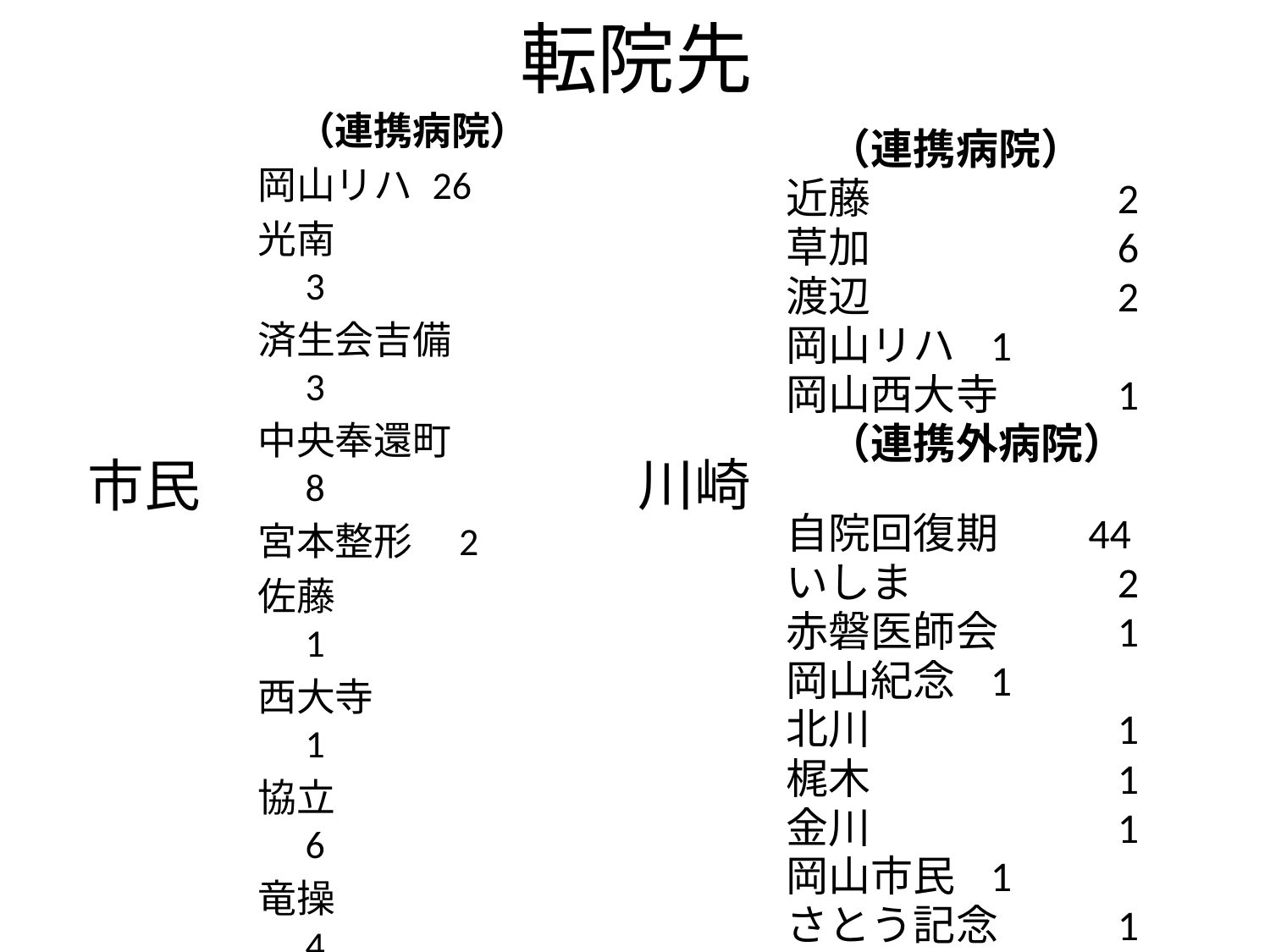

# 転院先
　（連携病院）
岡山リハ	26
光南		  3
済生会吉備	  3
中央奉還町	  8
宮本整形	  2
佐藤		  1
西大寺		  1
協立		  6
竜操		  4
光生		  1
（連携外病院）
梶木		　1
博愛会		　1
福田総合	　1
　（連携病院）
近藤		  2
草加		  6
渡辺		  2
岡山リハ	  1
岡山西大寺  	  1
　（連携外病院）
自院回復期	44
いしま		  2
赤磐医師会	  1
岡山紀念	  1
北川		  1
梶木		  1
金川		  1
岡山市民	  1
さとう記念	  1
川崎
市民